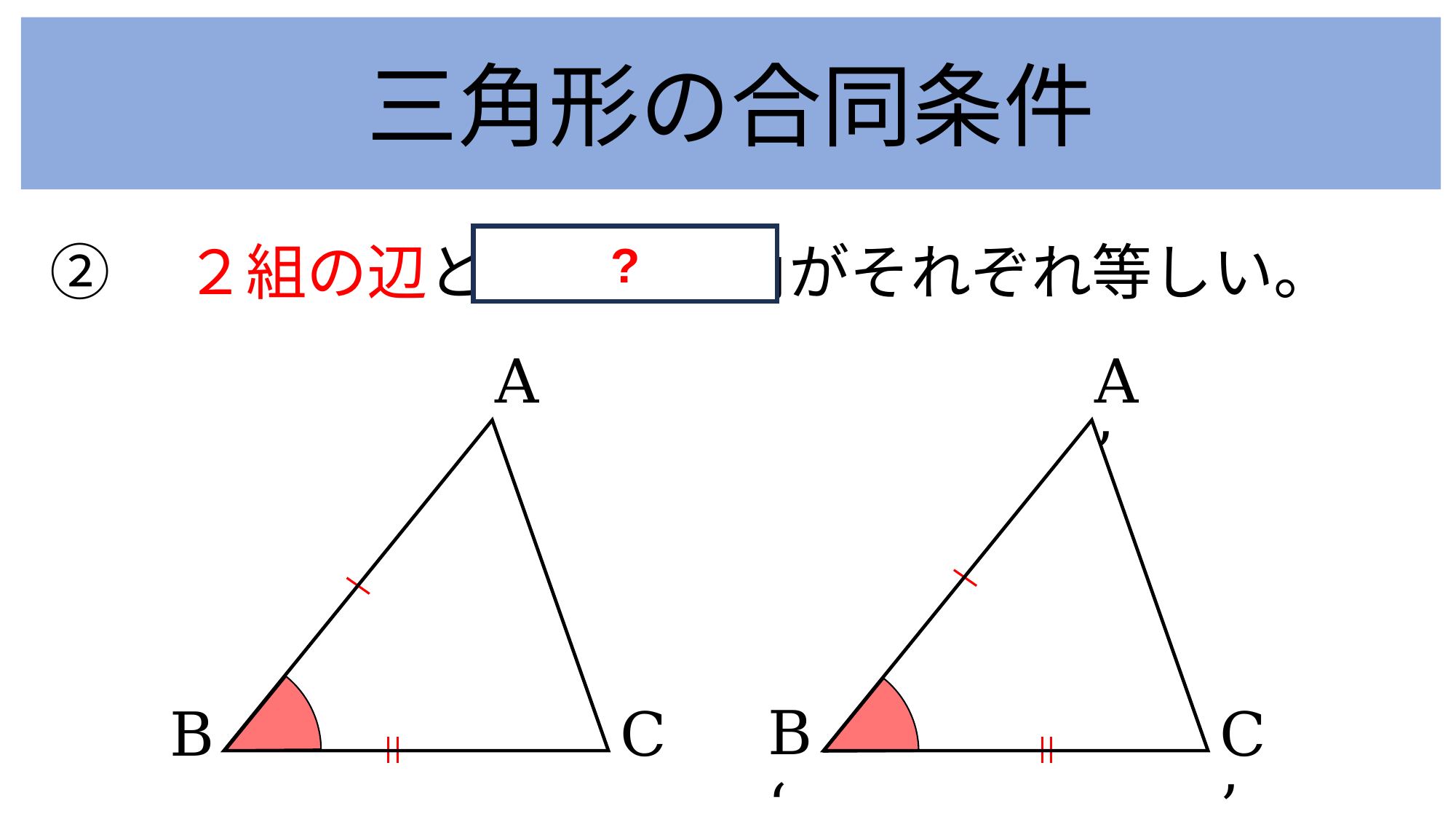

三角形の合同条件
?
②　２組の辺とその間の角がそれぞれ等しい。
A

B
C
A’

B‘
C’